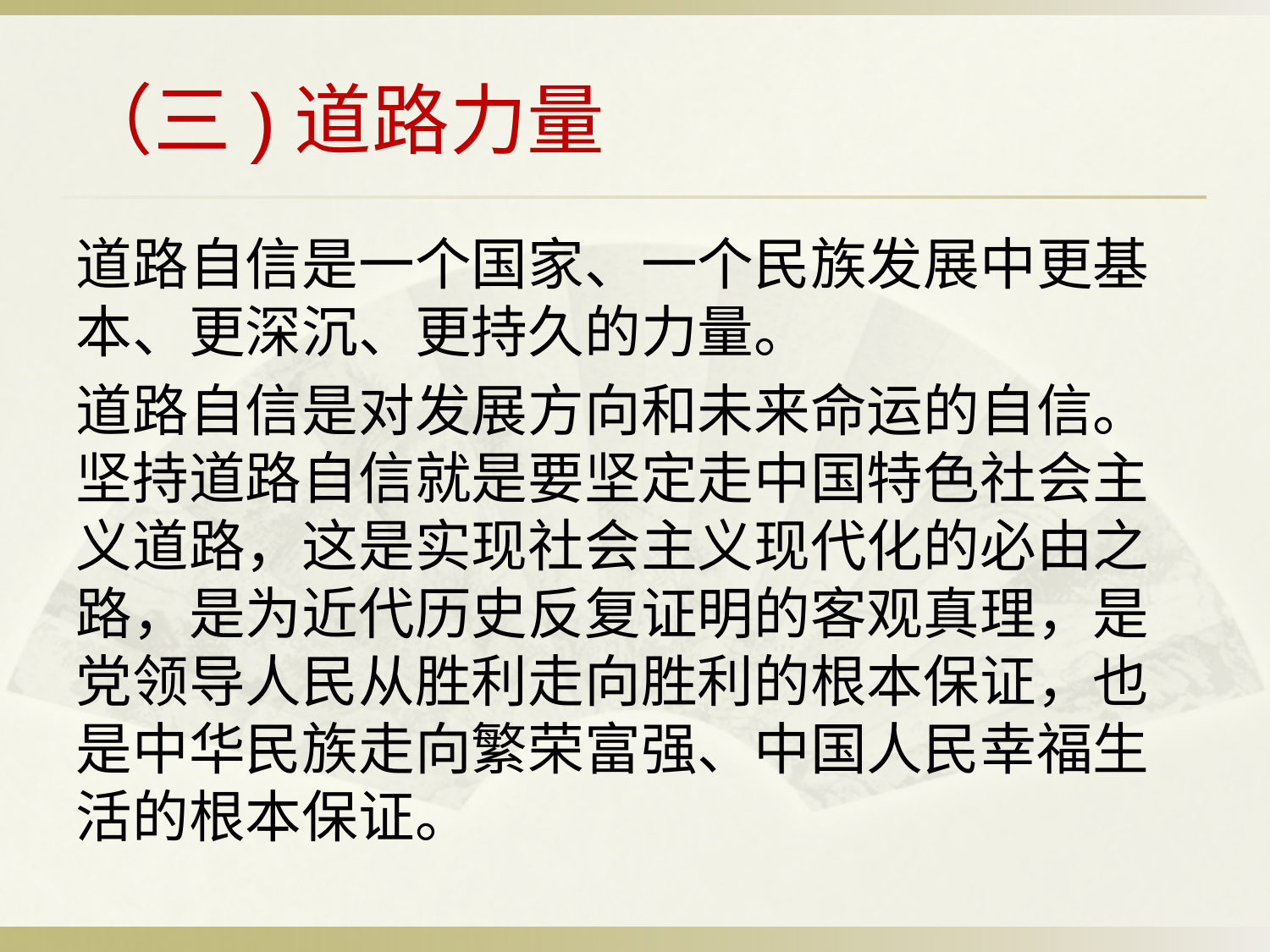

# （三)道路力量
道路自信是一个国家、一个民族发展中更基本、更深沉、更持久的力量。
道路自信是对发展方向和未来命运的自信。坚持道路自信就是要坚定走中国特色社会主义道路，这是实现社会主义现代化的必由之路，是为近代历史反复证明的客观真理，是党领导人民从胜利走向胜利的根本保证，也是中华民族走向繁荣富强、中国人民幸福生活的根本保证。